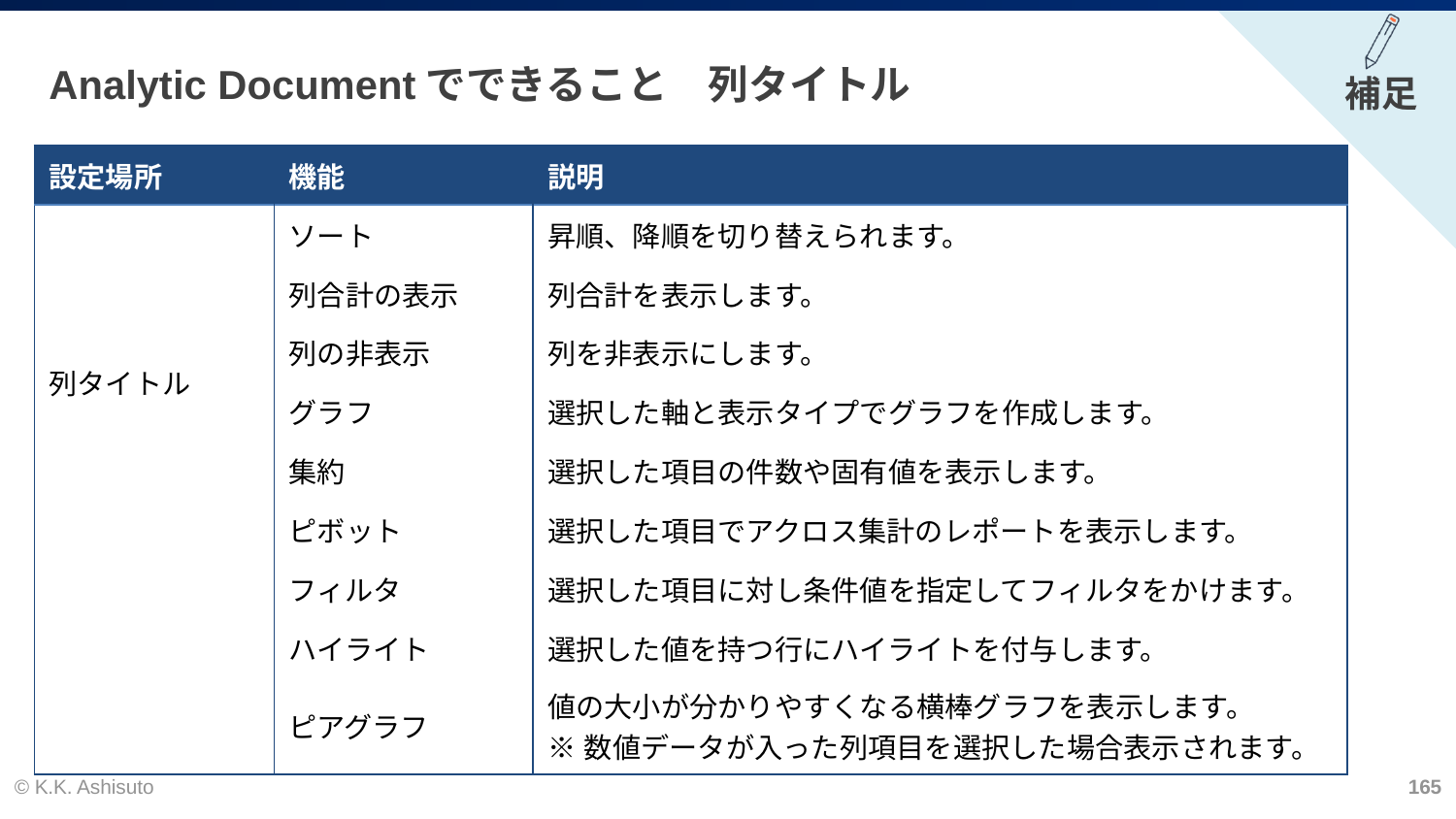

# Analytic Documentでできること　列タイトル
| 設定場所 | 機能 | 説明 |
| --- | --- | --- |
| 列タイトル | ソート | 昇順、降順を切り替えられます。 |
|  | 列合計の表示 | 列合計を表示します。 |
|  | 列の非表示 | 列を非表示にします。 |
|  | グラフ | 選択した軸と表示タイプでグラフを作成します。 |
|  | 集約 | 選択した項目の件数や固有値を表示します。 |
|  | ピボット | 選択した項目でアクロス集計のレポートを表示します。 |
|  | フィルタ | 選択した項目に対し条件値を指定してフィルタをかけます。 |
|  | ハイライト | 選択した値を持つ行にハイライトを付与します。 |
|  | ピアグラフ | 値の大小が分かりやすくなる横棒グラフを表示します。 ※数値データが入った列項目を選択した場合表示されます。 |
© K.K. Ashisuto
165